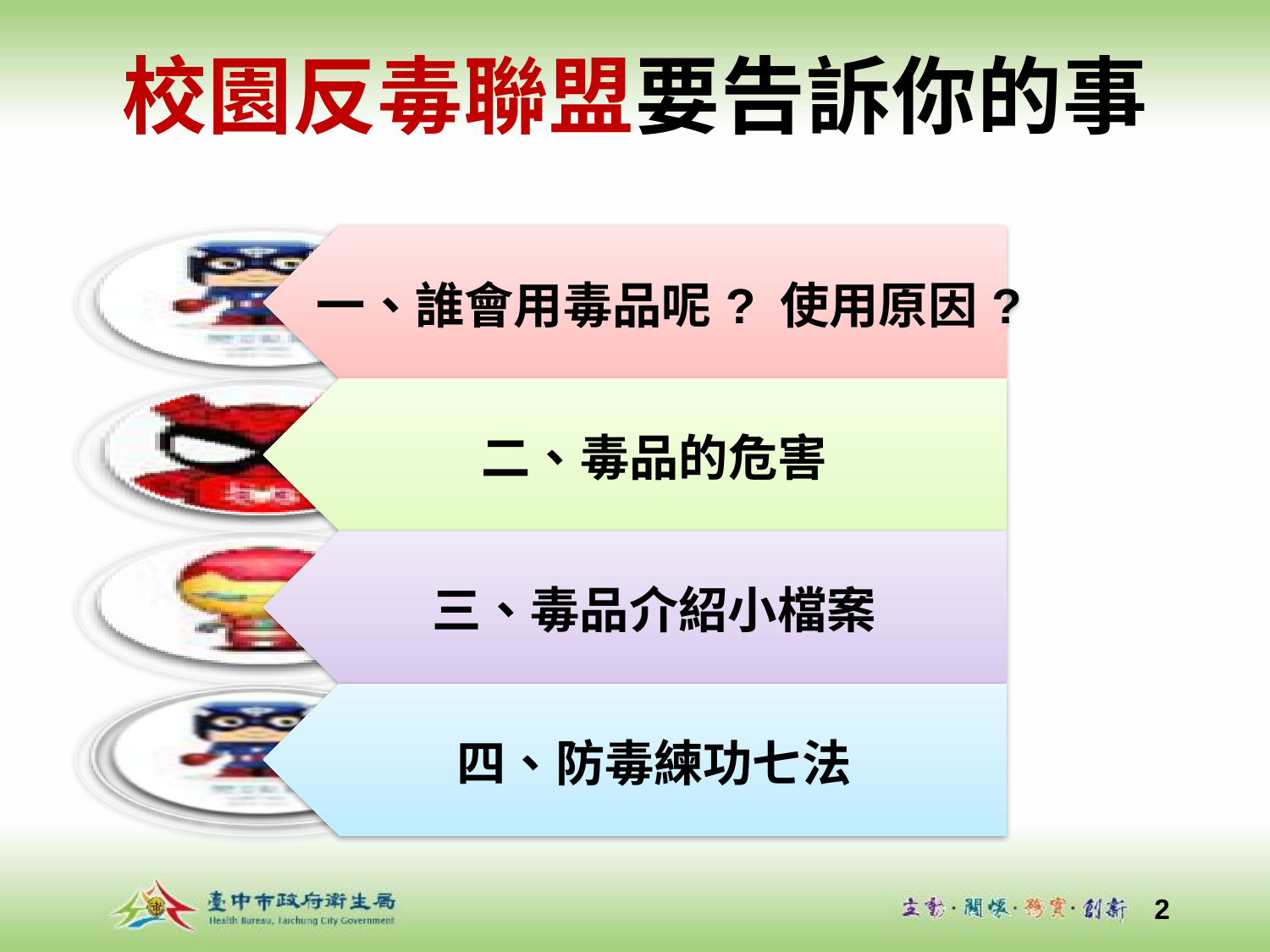

# 校園反毒聯盟要告訴你的事
一、誰會用毒品呢? 使用原因?
二、毒品的危害
三、毒品介紹小檔案
四、防毒練功七法
2